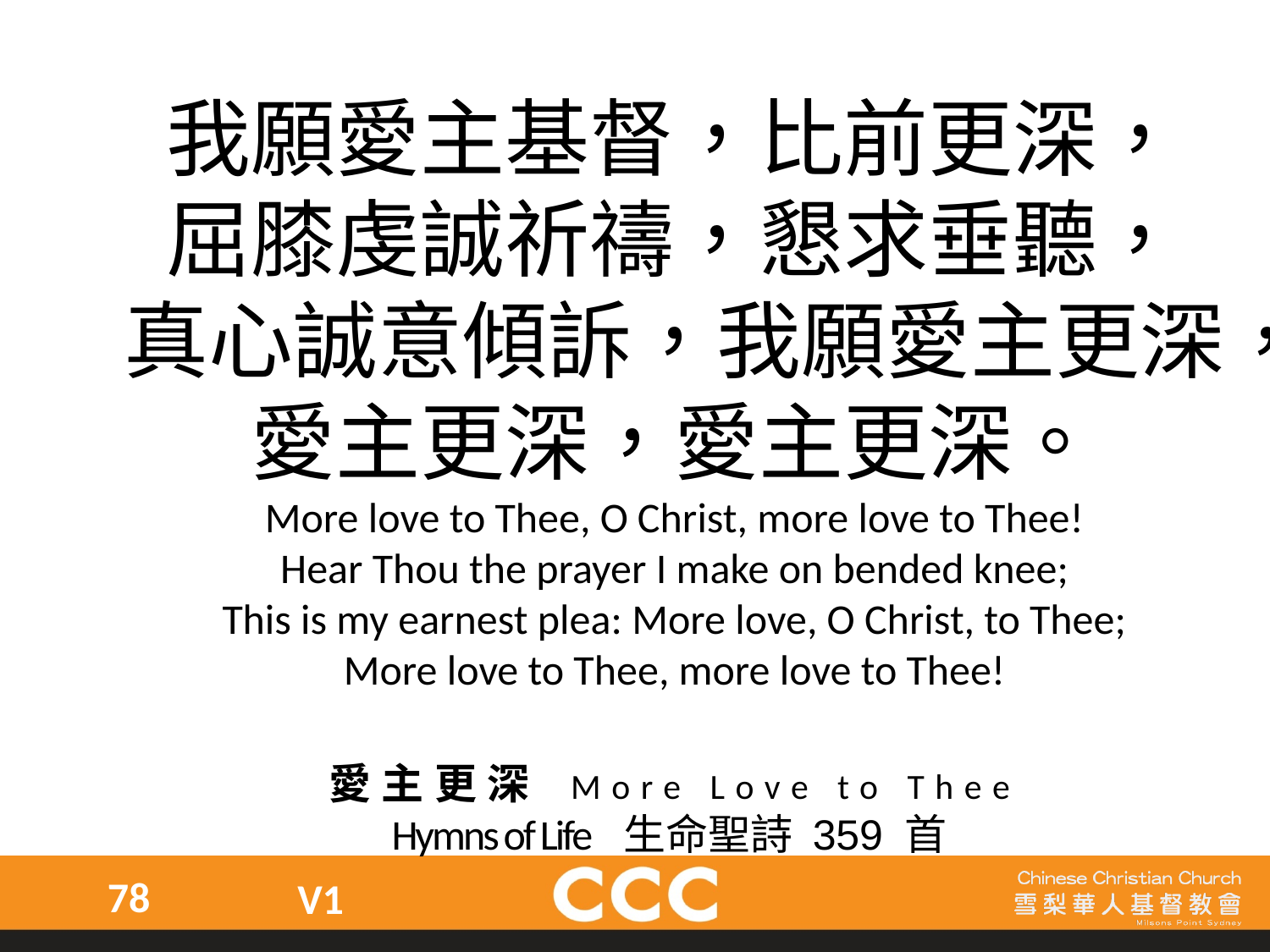

我願愛主基督，比前更深，
屈膝虔誠祈禱，懇求垂聽，
真心誠意傾訴，我願愛主更深，
愛主更深，愛主更深。
More love to Thee, O Christ, more love to Thee!
Hear Thou the prayer I make on bended knee;
This is my earnest plea: More love, O Christ, to Thee;
More love to Thee, more love to Thee!
愛主更深 More Love to Thee
Hymns of Life   生命聖詩 359 首
78
V1